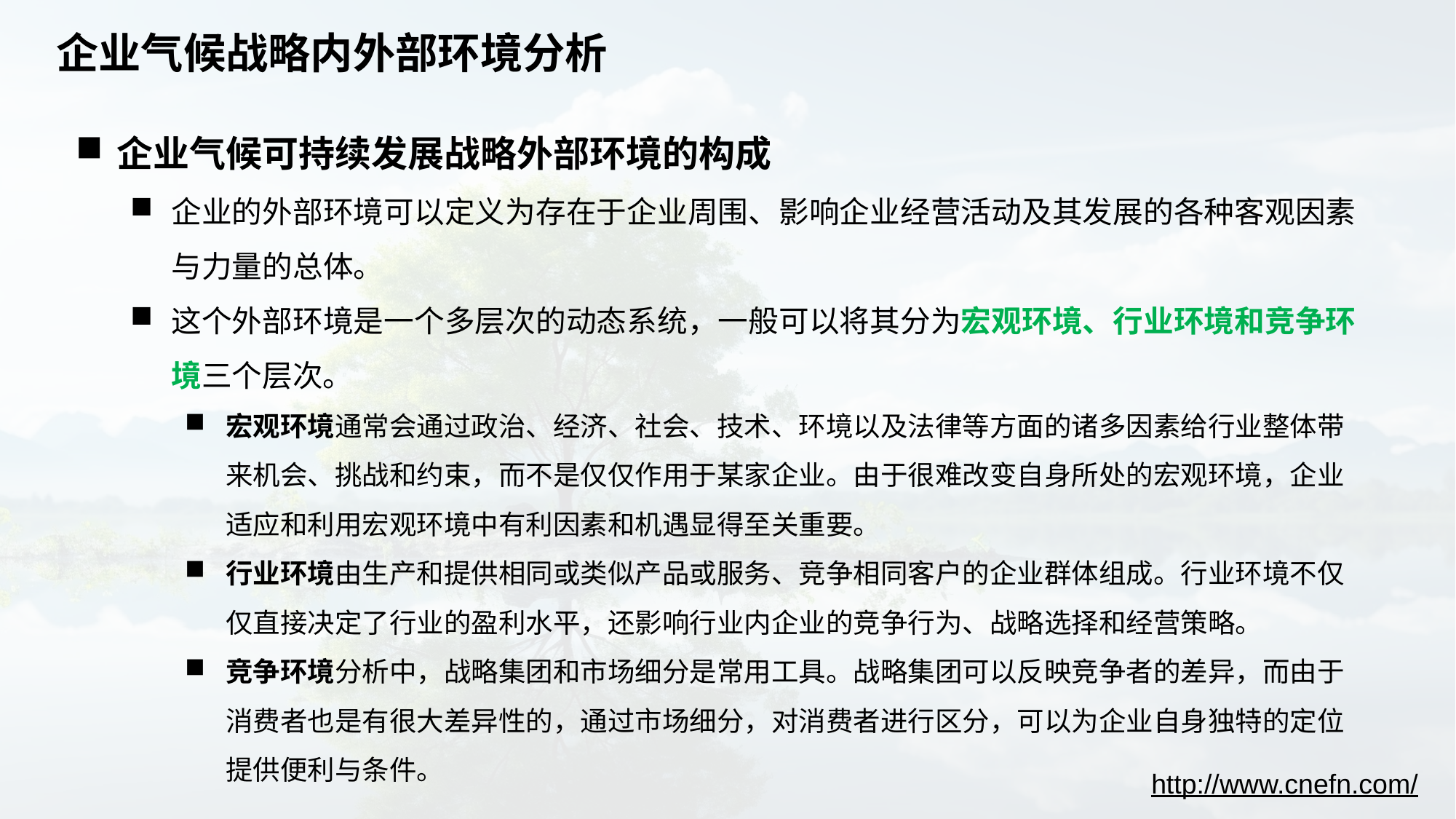

# 企业气候战略内外部环境分析
企业气候可持续发展战略外部环境的构成
企业的外部环境可以定义为存在于企业周围、影响企业经营活动及其发展的各种客观因素与力量的总体。
这个外部环境是一个多层次的动态系统，一般可以将其分为宏观环境、行业环境和竞争环境三个层次。
宏观环境通常会通过政治、经济、社会、技术、环境以及法律等方面的诸多因素给行业整体带来机会、挑战和约束，而不是仅仅作用于某家企业。由于很难改变自身所处的宏观环境，企业适应和利用宏观环境中有利因素和机遇显得至关重要。
行业环境由生产和提供相同或类似产品或服务、竞争相同客户的企业群体组成。行业环境不仅仅直接决定了行业的盈利水平，还影响行业内企业的竞争行为、战略选择和经营策略。
竞争环境分析中，战略集团和市场细分是常用工具。战略集团可以反映竞争者的差异，而由于消费者也是有很大差异性的，通过市场细分，对消费者进行区分，可以为企业自身独特的定位提供便利与条件。